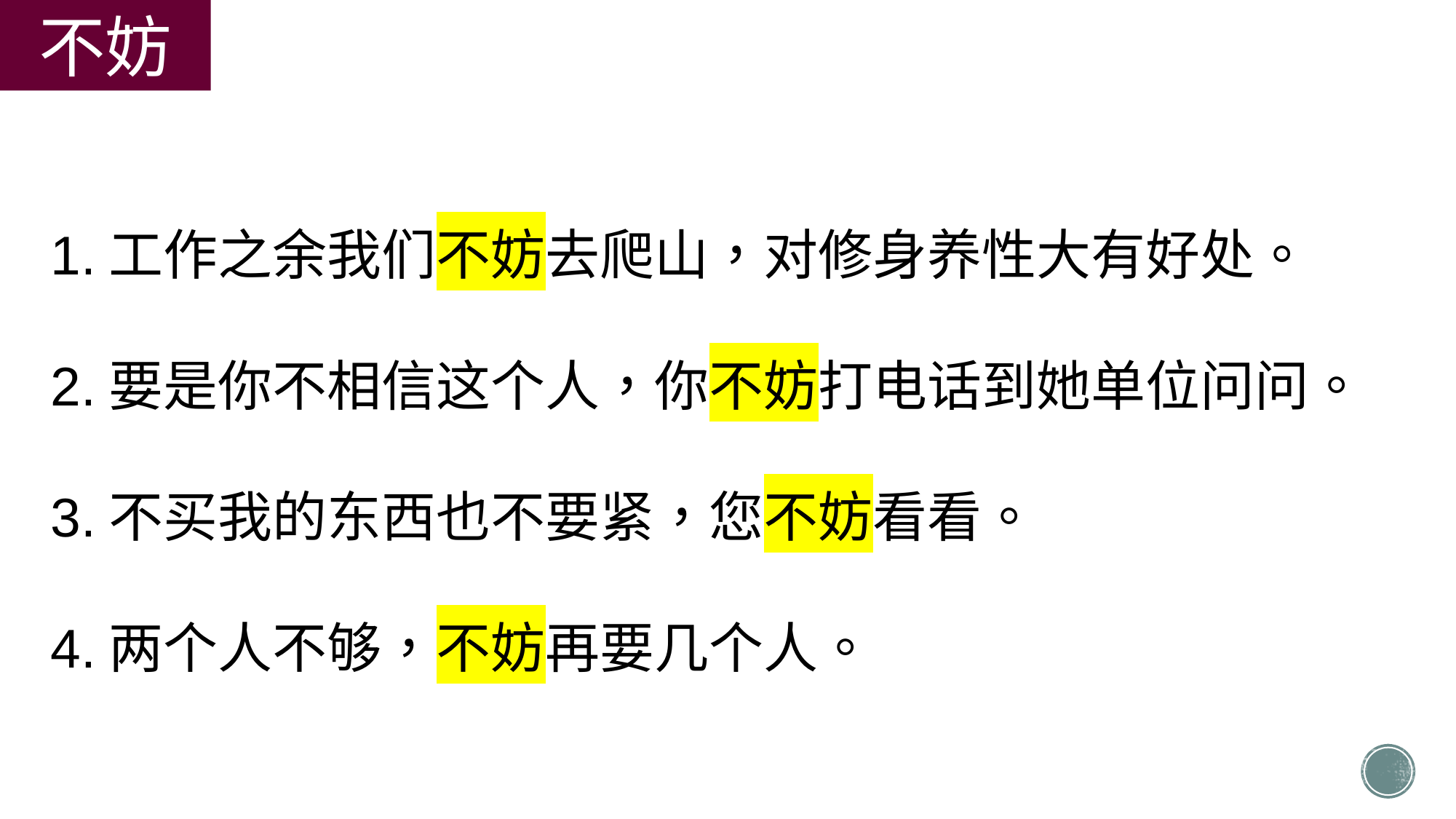

不妨
1.工作之余我们不妨去爬山，对修身养性大有好处。
2.要是你不相信这个人，你不妨打电话到她单位问问。
3.不买我的东西也不要紧，您不妨看看。
4.两个人不够，不妨再要几个人。